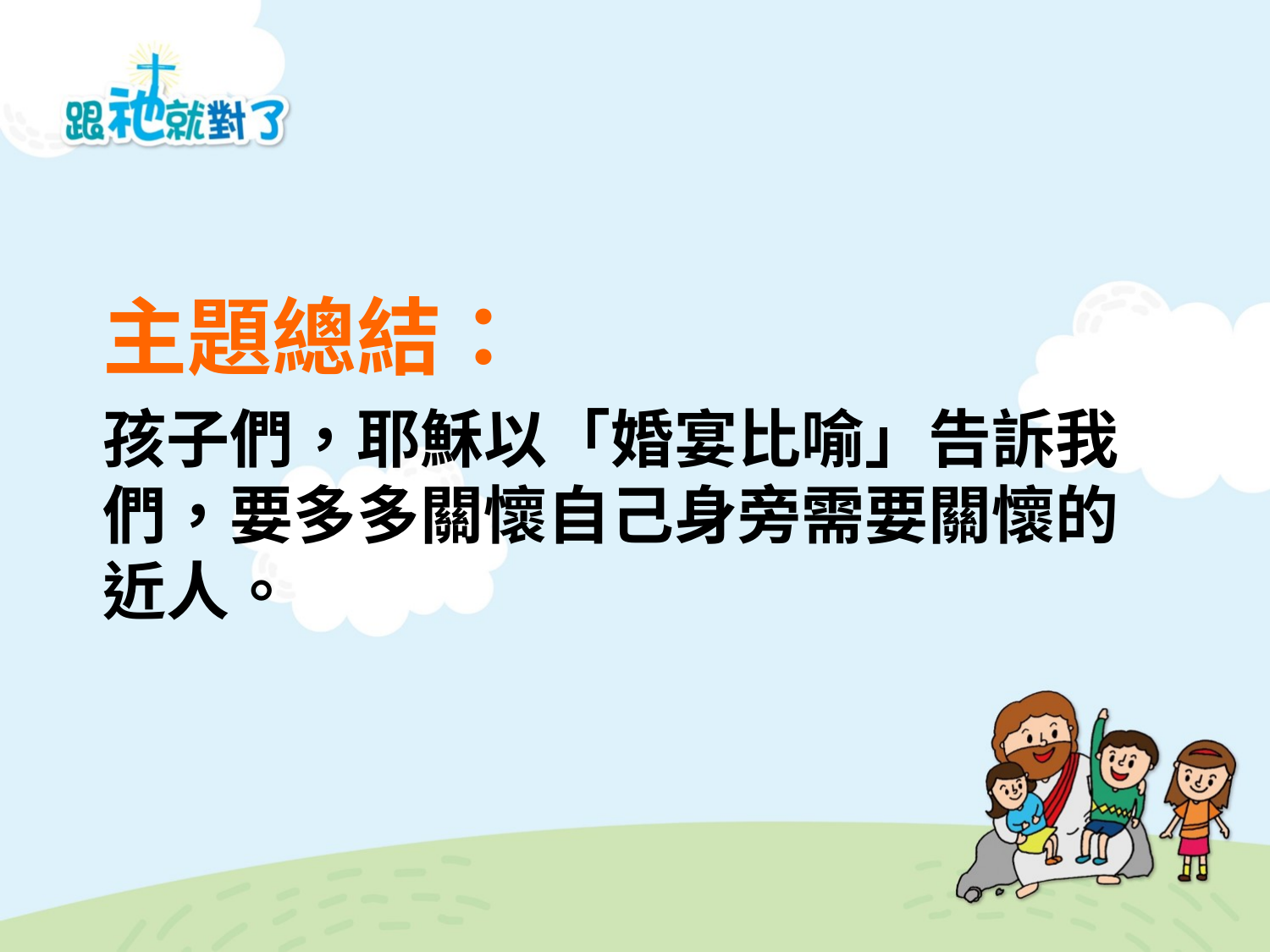

主題總結：
孩子們，耶穌以「婚宴比喻」告訴我們，要多多關懷自己身旁需要關懷的近人。